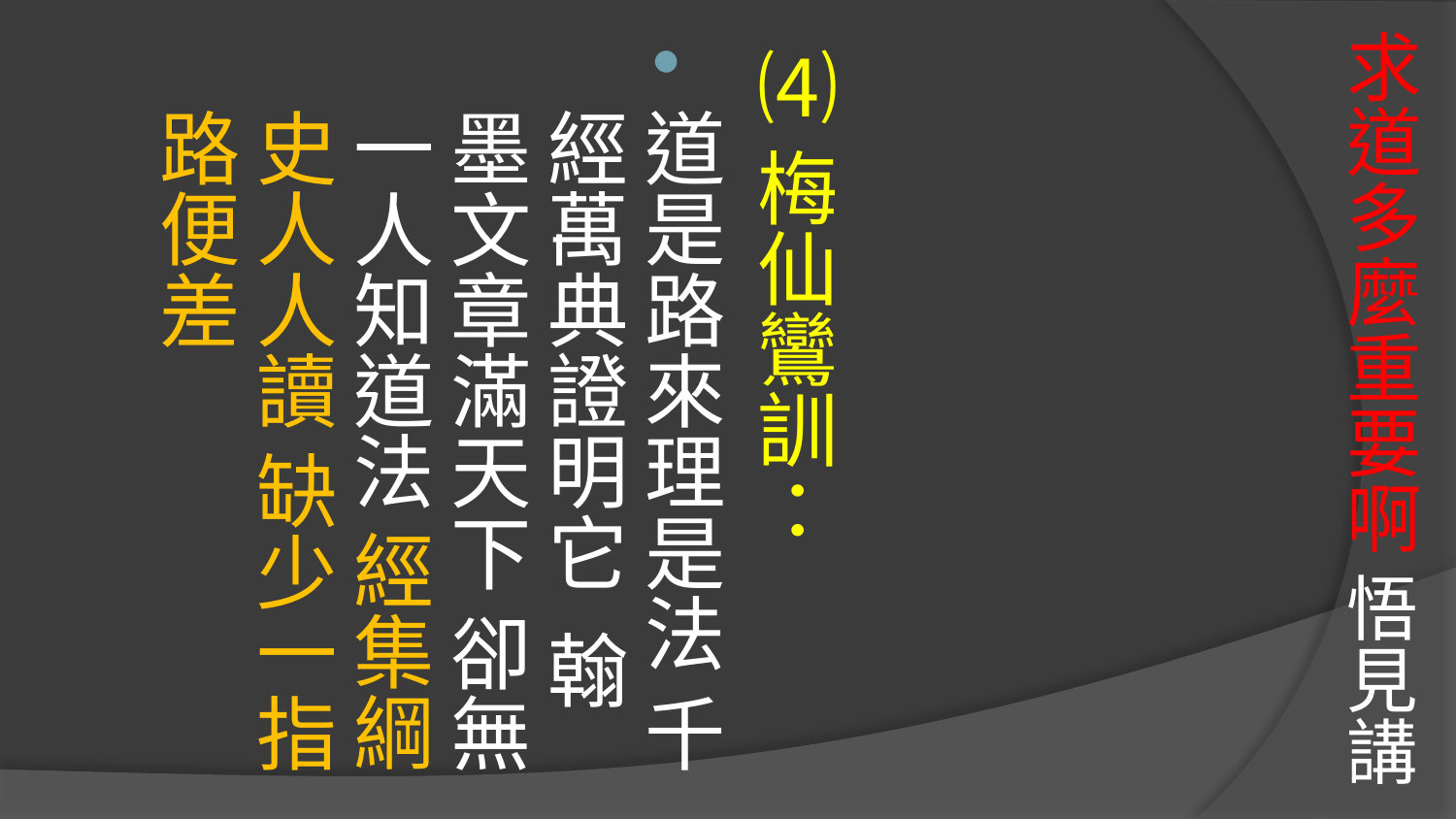

# 求道多麼重要啊 悟見講
⑷梅仙鸞訓：
道是路來理是法 千經萬典證明它  翰墨文章滿天下 卻無一人知道法 經集綱史人人讀 缺少一指路便差